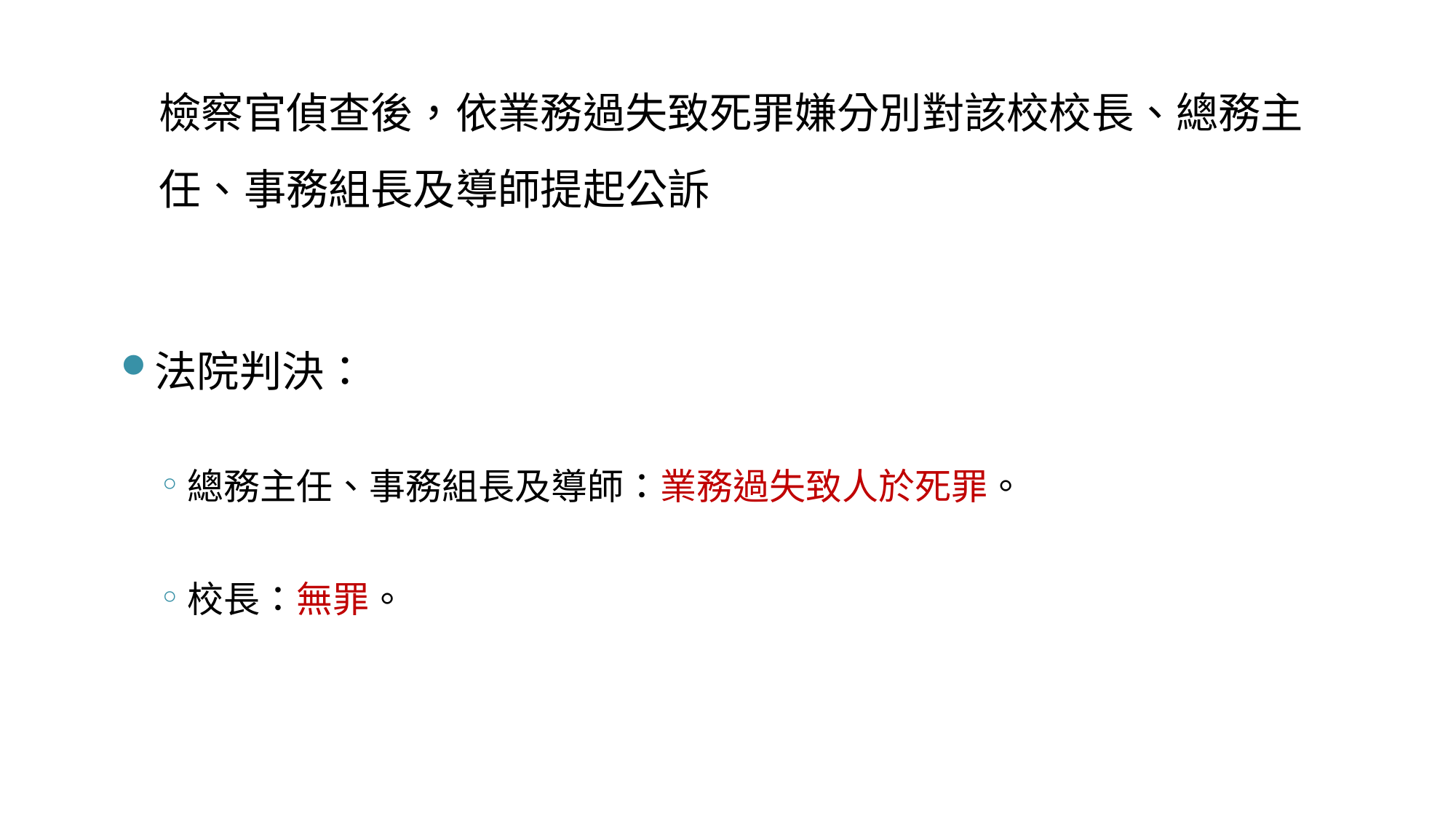

檢察官偵查後，依業務過失致死罪嫌分別對該校校長、總務主任、事務組長及導師提起公訴

法院判決：

總務主任、事務組長及導師：業務過失致人於死罪。

校長：無罪。